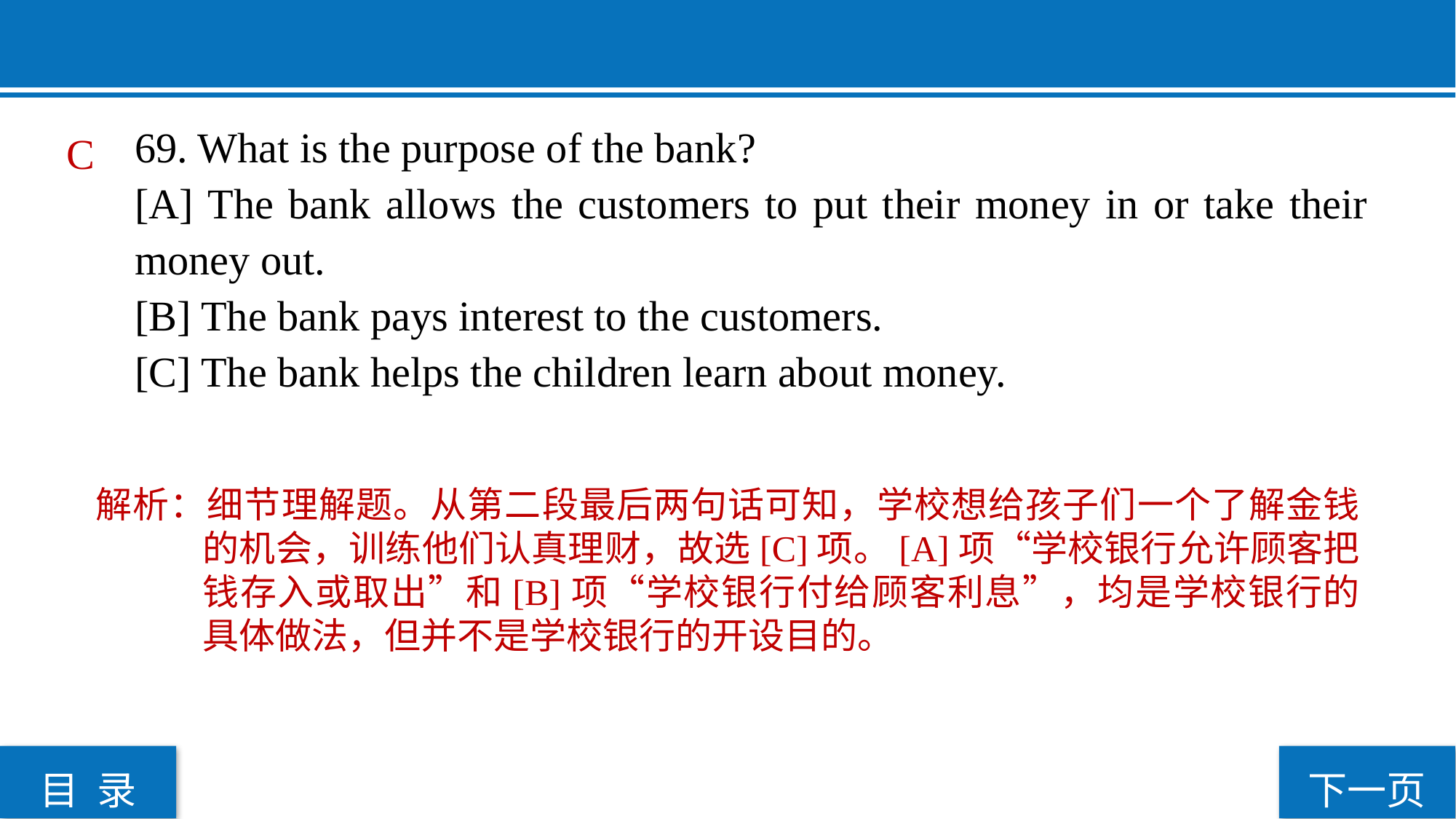

69. What is the purpose of the bank?
[A] The bank allows the customers to put their money in or take their money out.
[B] The bank pays interest to the customers.
[C] The bank helps the children learn about money.
 C
解析：细节理解题。从第二段最后两句话可知，学校想给孩子们一个了解金钱的机会，训练他们认真理财，故选[C]项。[A]项“学校银行允许顾客把钱存入或取出”和[B]项“学校银行付给顾客利息”，均是学校银行的具体做法，但并不是学校银行的开设目的。